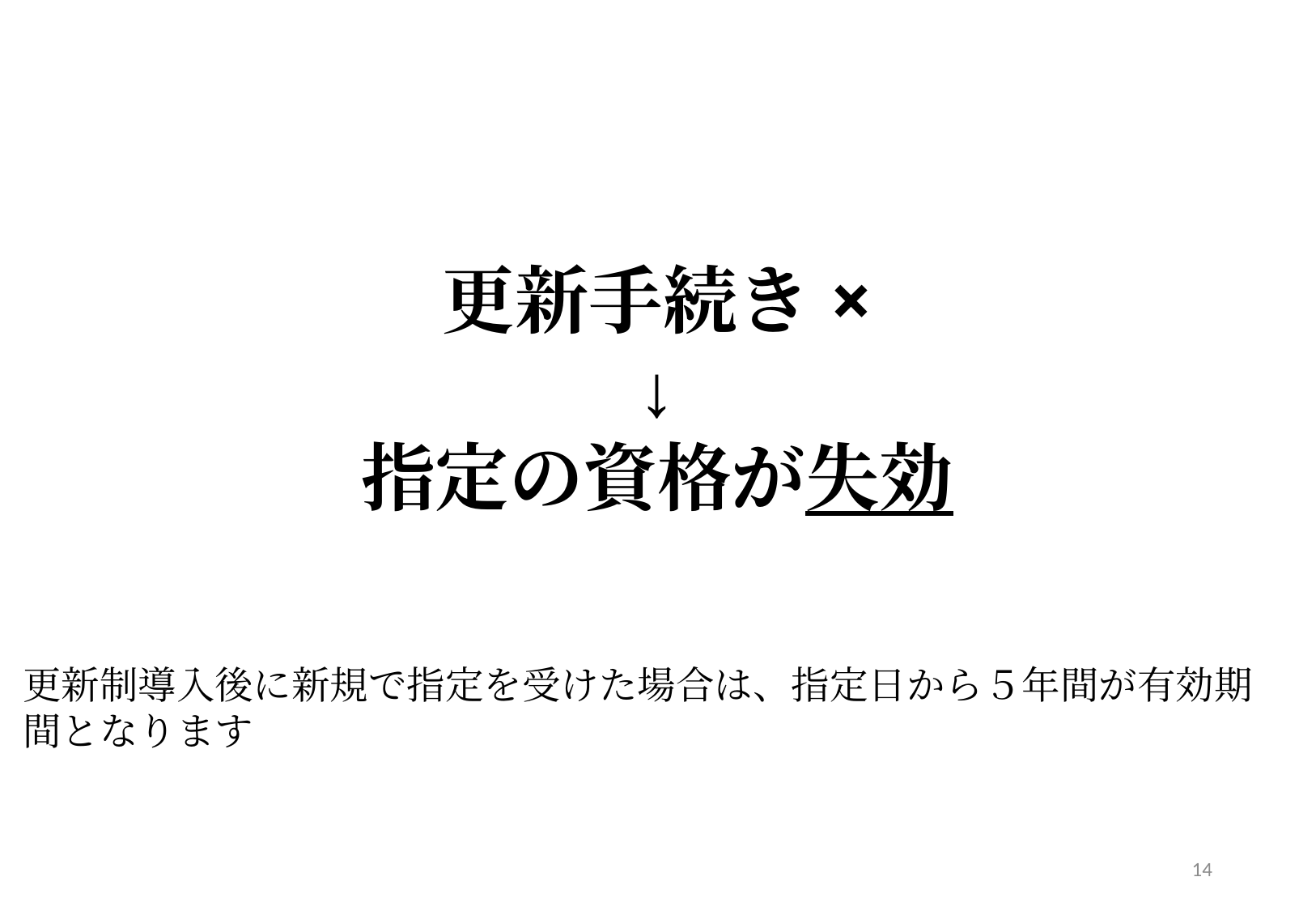

更新手続き×
↓
指定の資格が失効
更新制導入後に新規で指定を受けた場合は、指定日から５年間が有効期間となります
14